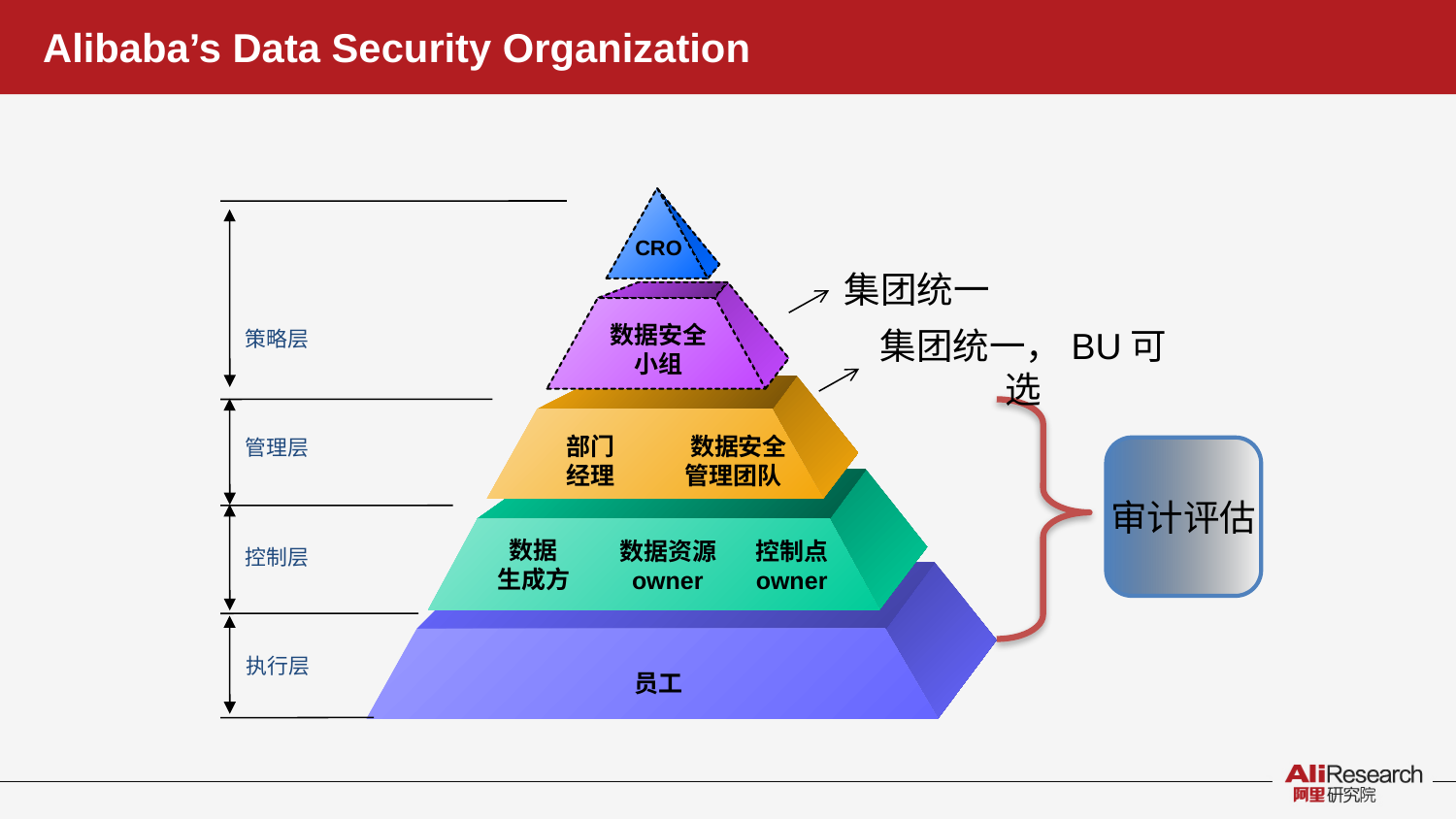

# Alibaba’s Data Security Organization

CRO
集团统一

数据安全
小组
策略层
集团统一，BU可选

部门
经理
 数据安全
管理团队
管理层
审计评估

数据
生成方
数据资源
owner
控制点
owner
控制层

执行层
员工